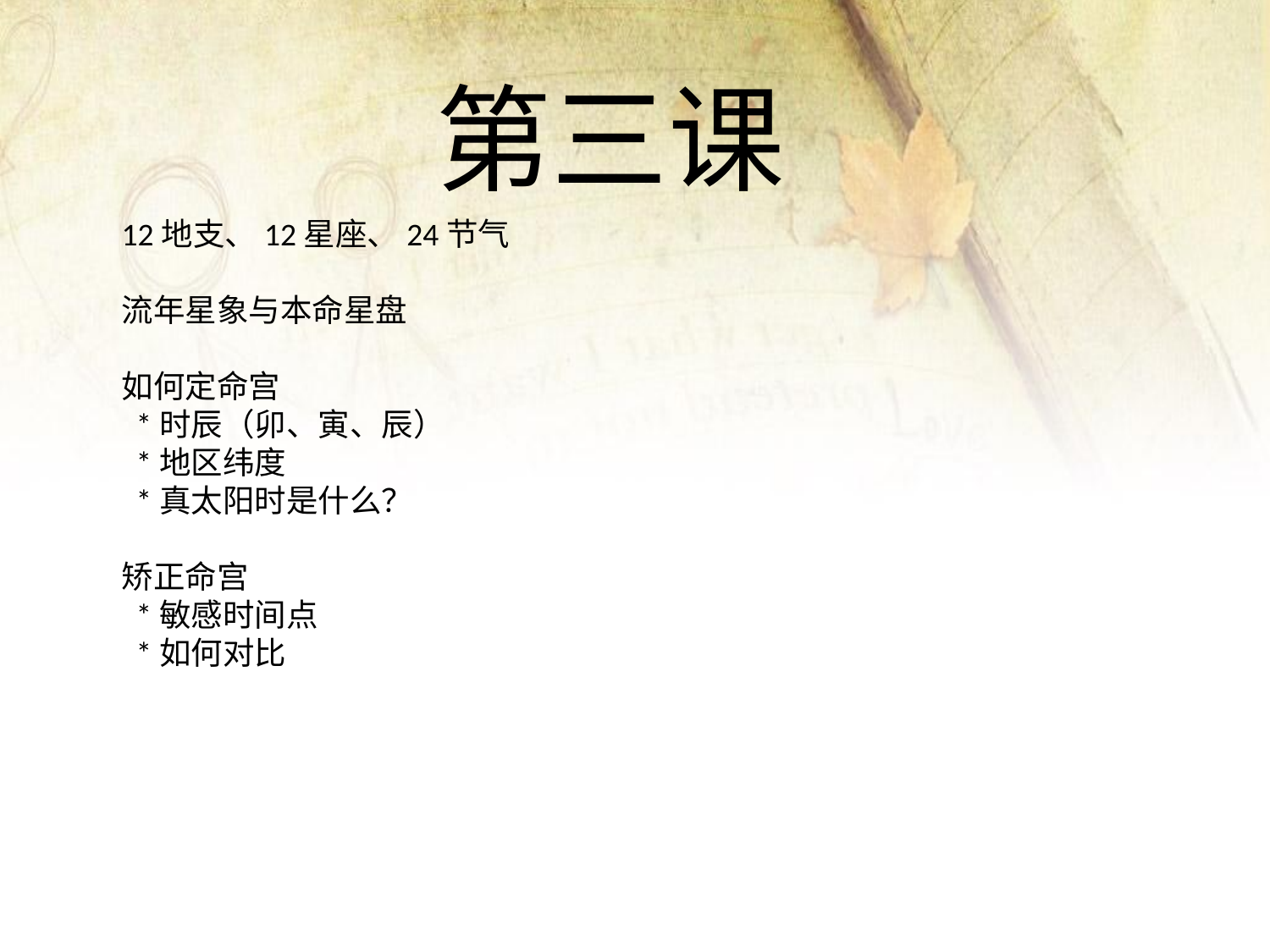

第三课
12地支、12星座、24节气

流年星象与本命星盘

如何定命宫
  *时辰（卯、寅、辰）
  *地区纬度
  *真太阳时是什么？

矫正命宫
  *敏感时间点
  *如何对比